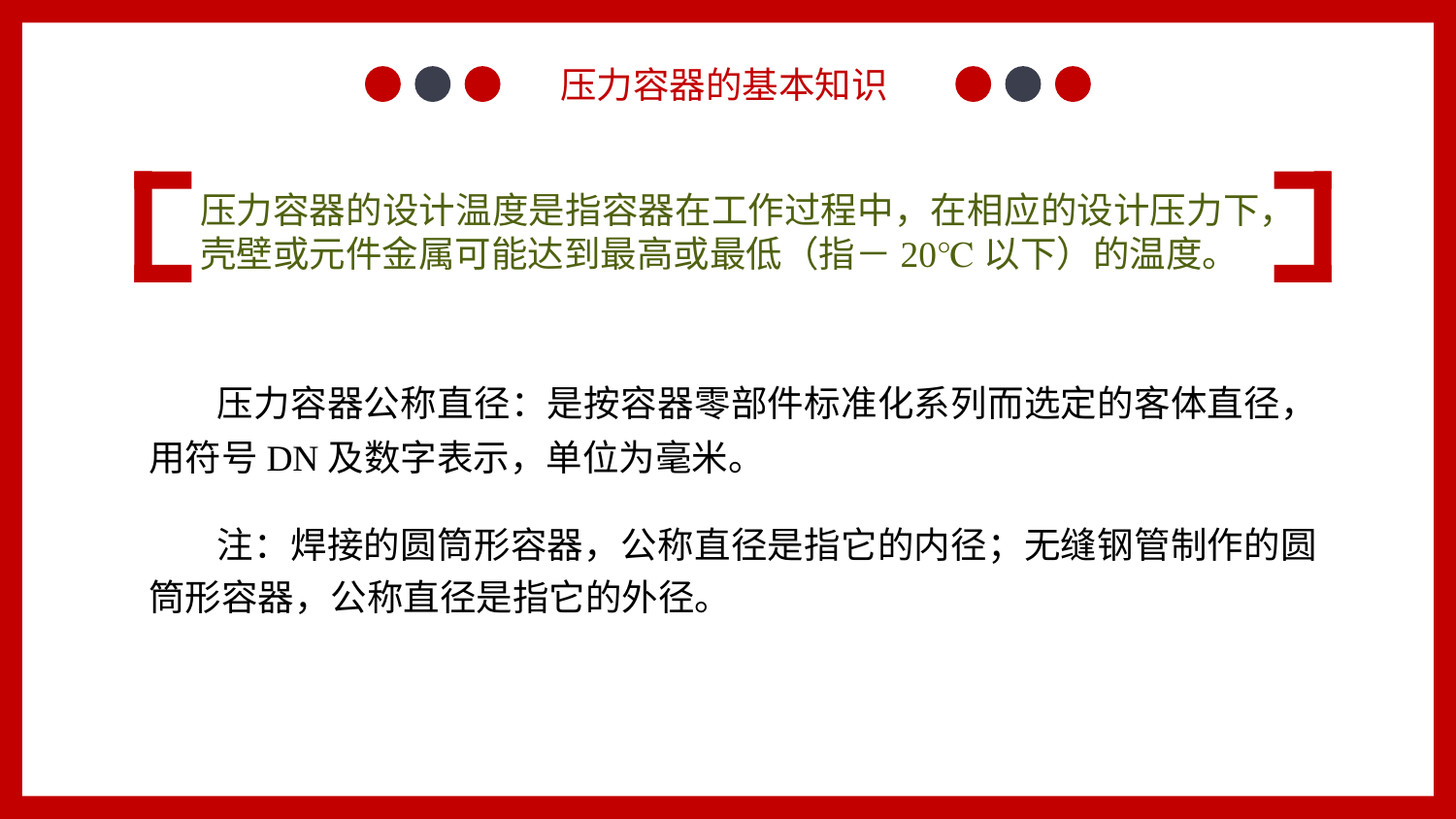

压力容器的基本知识

压力容器的设计温度是指容器在工作过程中，在相应的设计压力下，壳壁或元件金属可能达到最高或最低（指－20℃以下）的温度。
       压力容器公称直径：是按容器零部件标准化系列而选定的客体直径，用符号DN及数字表示，单位为毫米。

       注：焊接的圆筒形容器，公称直径是指它的内径；无缝钢管制作的圆筒形容器，公称直径是指它的外径。